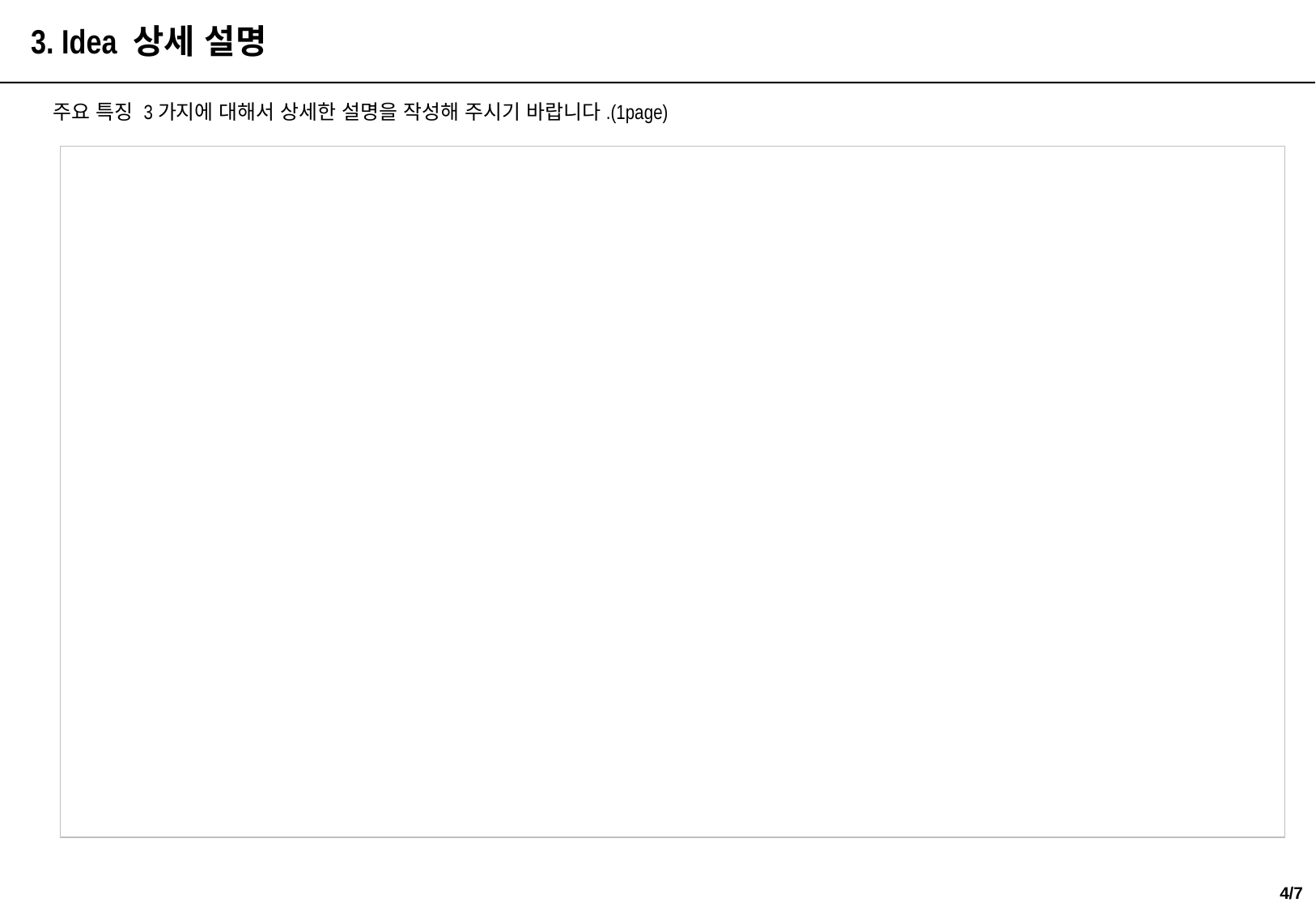

3. Idea 상세 설명
주요 특징 3가지에 대해서 상세한 설명을 작성해 주시기 바랍니다.(1page)

4/7